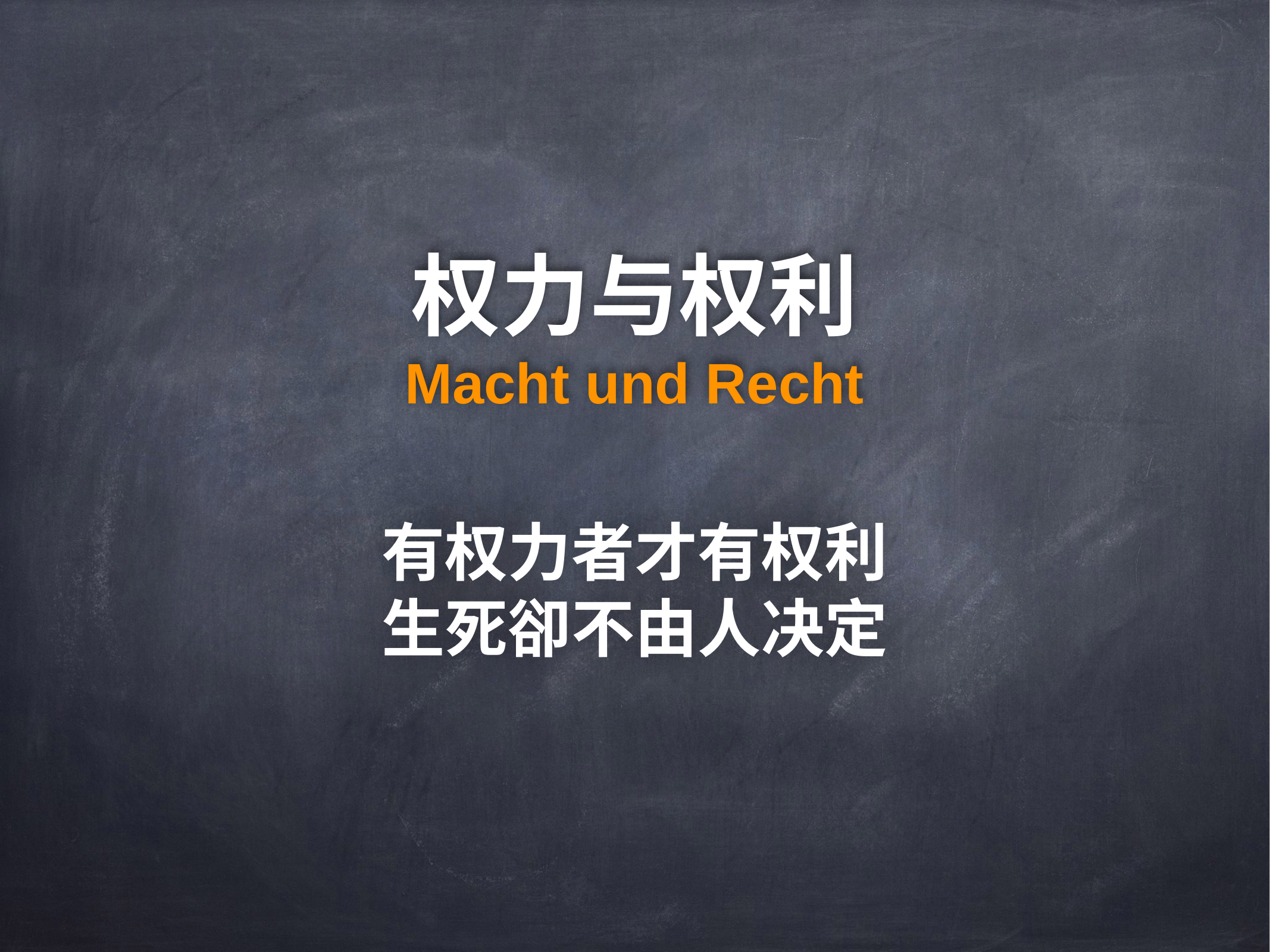

# 权力与权利
Macht und Recht
有权力者才有权利
生死卻不由人决定